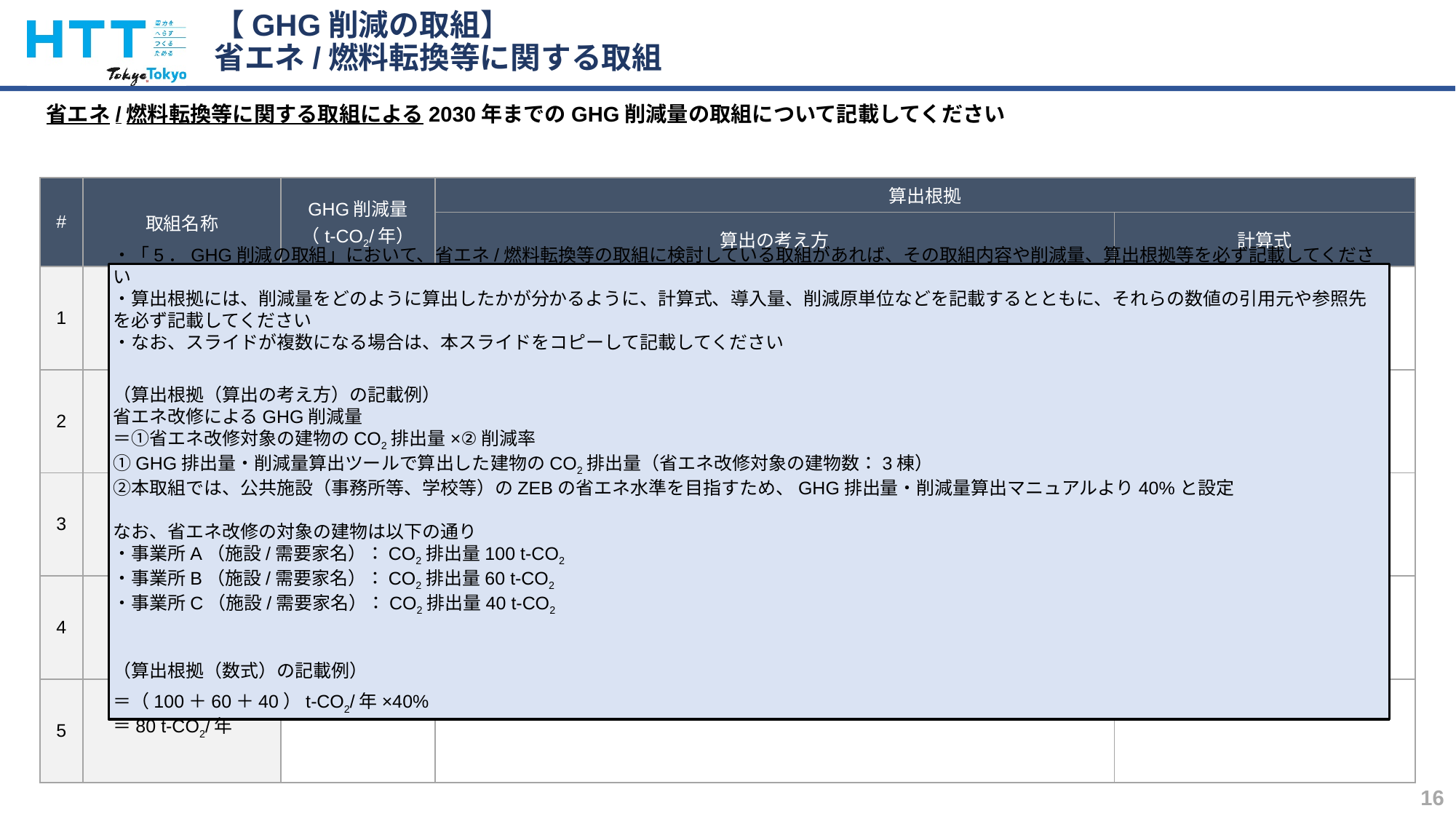

# 【GHG削減の取組】 省エネ/燃料転換等に関する取組
省エネ/燃料転換等に関する取組による2030年までのGHG削減量の取組について記載してください
| # | 取組名称 | GHG削減量 （t-CO2/年） | 算出根拠 |  |
| --- | --- | --- | --- | --- |
|  |  |  | 算出の考え方 | 計算式 |
| 1 |  |  |  |  |
| 2 |  |  |  |  |
| 3 |  |  |  |  |
| 4 |  |  |  |  |
| 5 |  |  |  |  |
・「5．GHG削減の取組」において、省エネ/燃料転換等の取組に検討している取組があれば、その取組内容や削減量、算出根拠等を必ず記載してください
・算出根拠には、削減量をどのように算出したかが分かるように、計算式、導入量、削減原単位などを記載するとともに、それらの数値の引用元や参照先を必ず記載してください
・なお、スライドが複数になる場合は、本スライドをコピーして記載してください
（算出根拠（算出の考え方）の記載例）
省エネ改修によるGHG削減量
＝①省エネ改修対象の建物のCO2排出量×②削減率
①GHG排出量・削減量算出ツールで算出した建物のCO2排出量（省エネ改修対象の建物数：3棟）
②本取組では、公共施設（事務所等、学校等）のZEBの省エネ水準を目指すため、GHG排出量・削減量算出マニュアルより40%と設定
なお、省エネ改修の対象の建物は以下の通り
・事業所A（施設/需要家名）：CO2排出量100 t-CO2
・事業所B（施設/需要家名）：CO2排出量60 t-CO2
・事業所C（施設/需要家名）：CO2排出量40 t-CO2

（算出根拠（数式）の記載例）
＝（100＋60＋40）t-CO2/年×40%
＝80 t-CO2/年
16